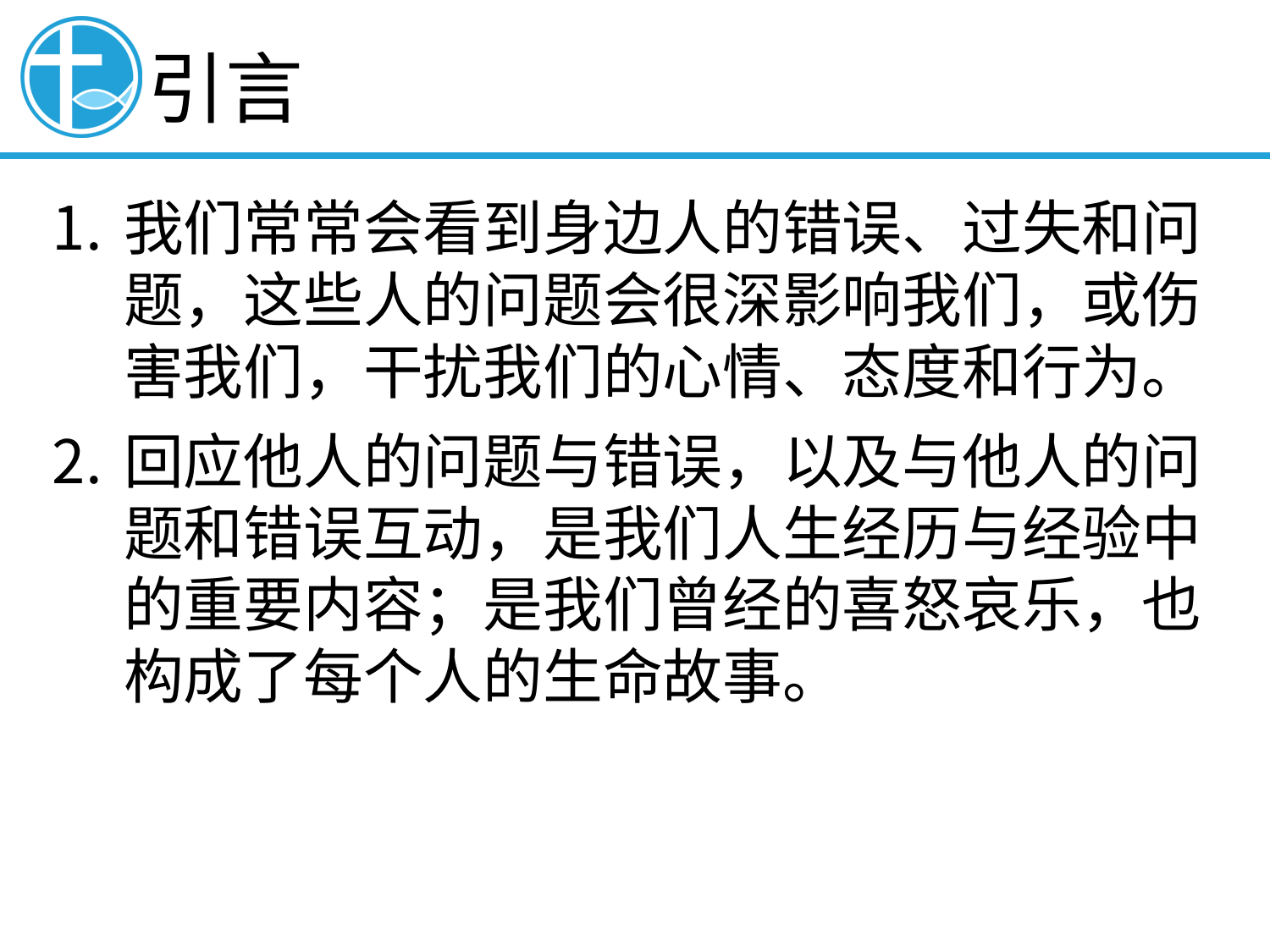

# 引言
我们常常会看到身边人的错误、过失和问题，这些人的问题会很深影响我们，或伤害我们，干扰我们的心情、态度和行为。
回应他人的问题与错误，以及与他人的问题和错误互动，是我们人生经历与经验中的重要内容；是我们曾经的喜怒哀乐，也构成了每个人的生命故事。